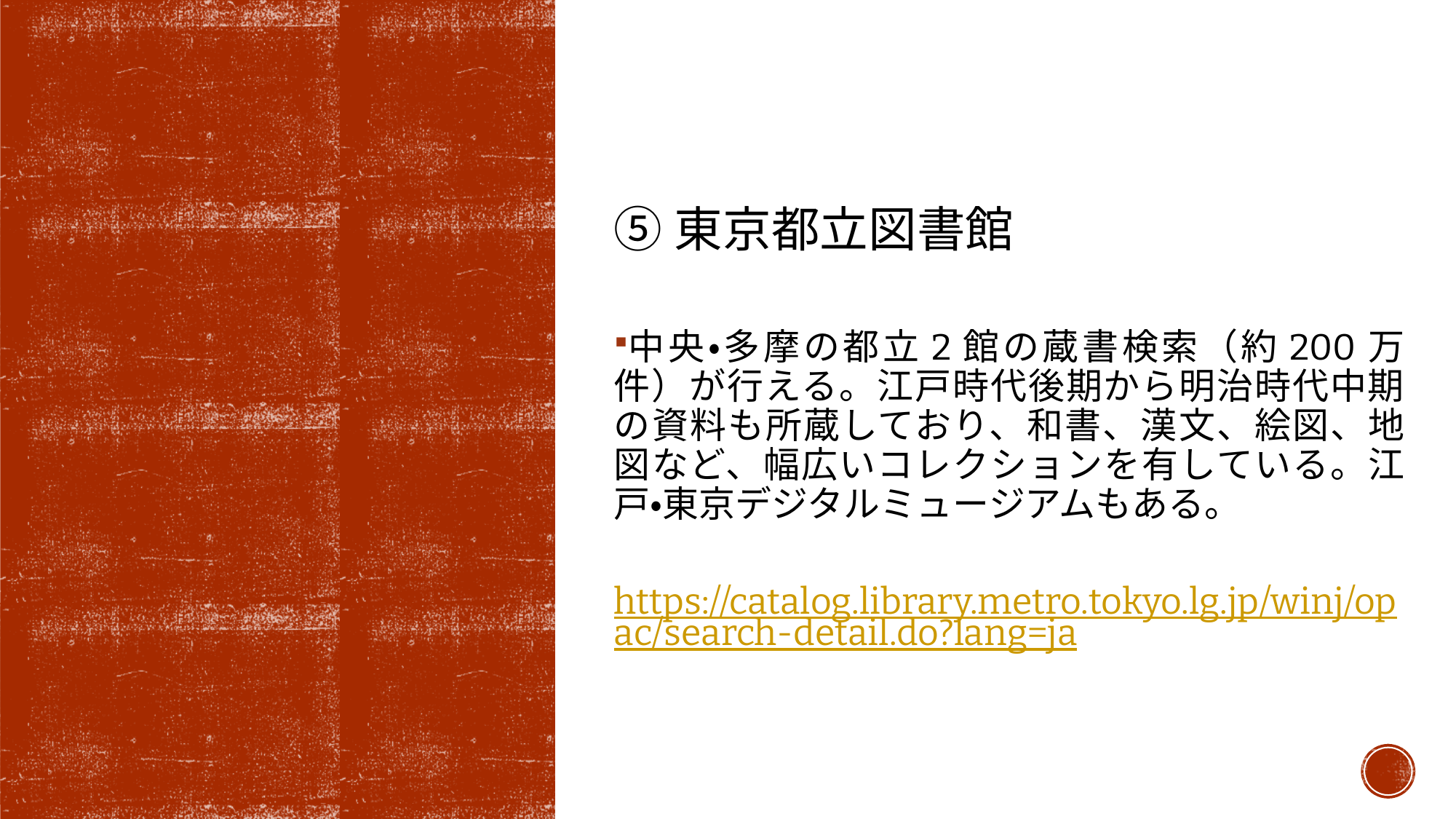

⑤東京都立図書館

中央・多摩の都立2館の蔵書検索（約200万件）が行える。江戸時代後期から明治時代中期の資料も所蔵しており、和書、漢文、絵図、地図など、幅広いコレクションを有している。江戸・東京デジタルミュージアムもある。

https://catalog.library.metro.tokyo.lg.jp/winj/opac/search-detail.do?lang=ja

7